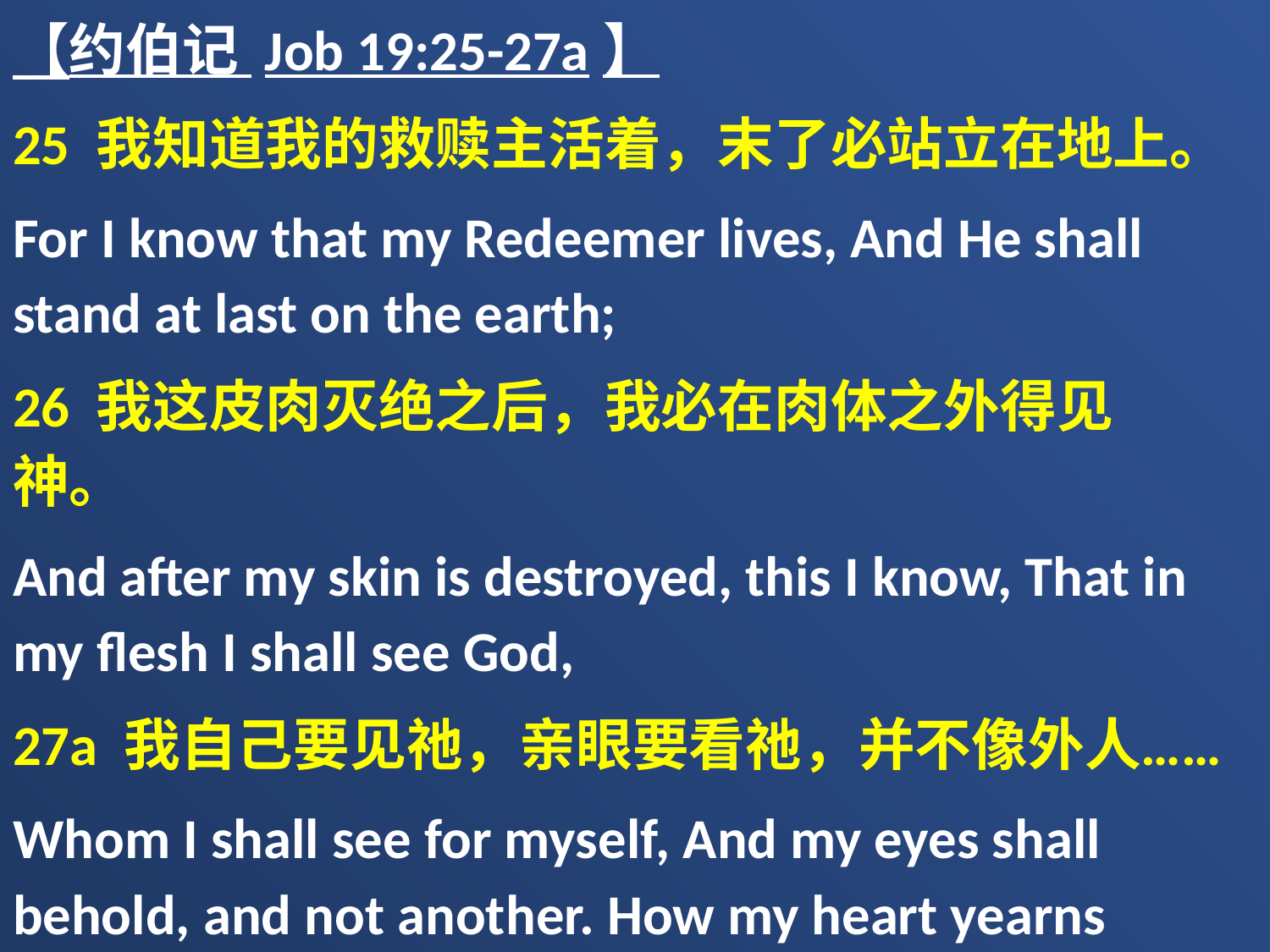

【约伯记 Job 19:25-27a】
25 我知道我的救赎主活着，末了必站立在地上。
For I know that my Redeemer lives, And He shall stand at last on the earth;
26 我这皮肉灭绝之后，我必在肉体之外得见　神。
And after my skin is destroyed, this I know, That in my flesh I shall see God,
27a 我自己要见祂，亲眼要看祂，并不像外人……
Whom I shall see for myself, And my eyes shall behold, and not another. How my heart yearns within me!